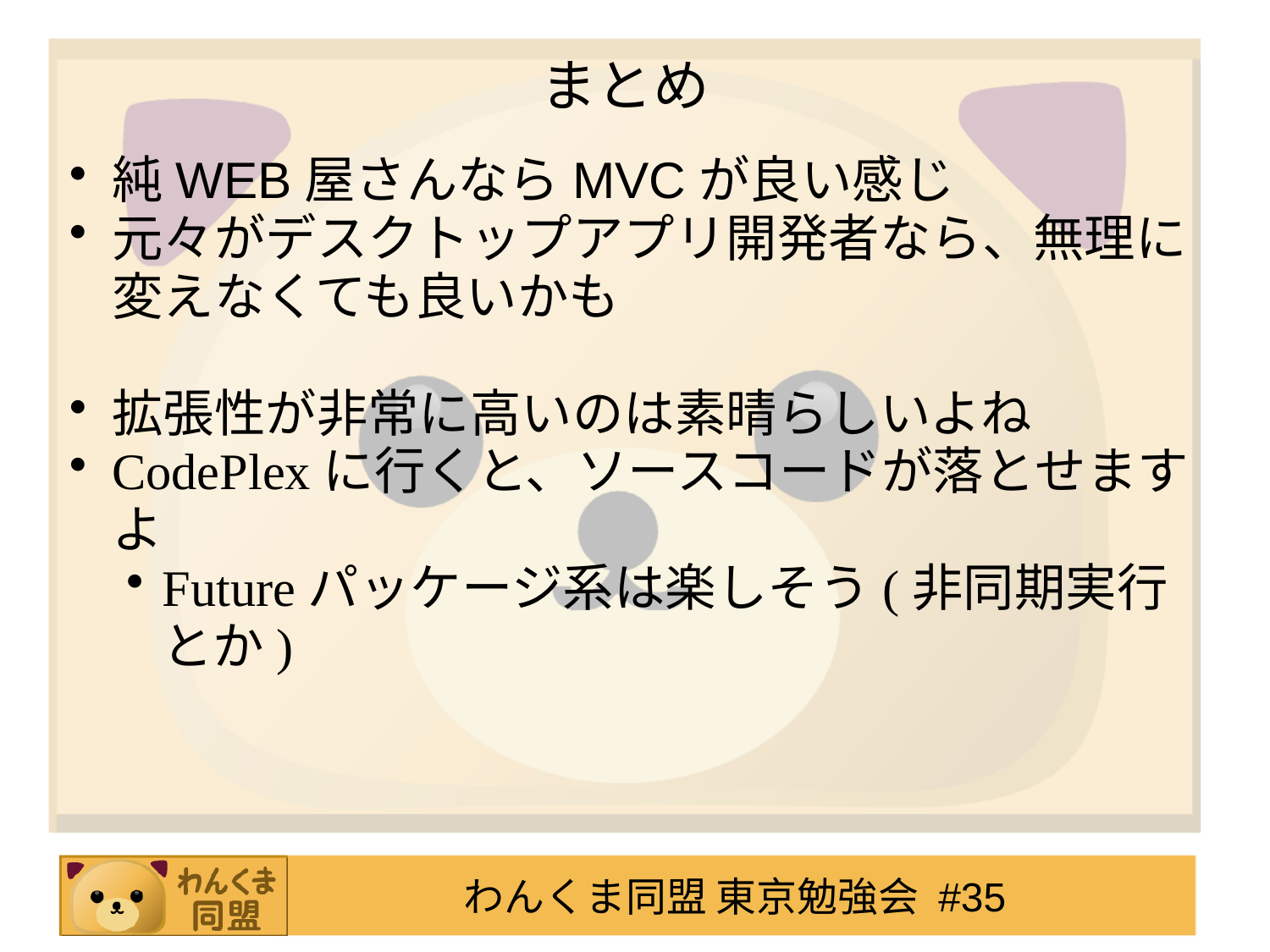

まとめ
純WEB屋さんならMVCが良い感じ
元々がデスクトップアプリ開発者なら、無理に変えなくても良いかも

拡張性が非常に高いのは素晴らしいよね
CodePlexに行くと、ソースコードが落とせますよ
Futureパッケージ系は楽しそう(非同期実行とか)